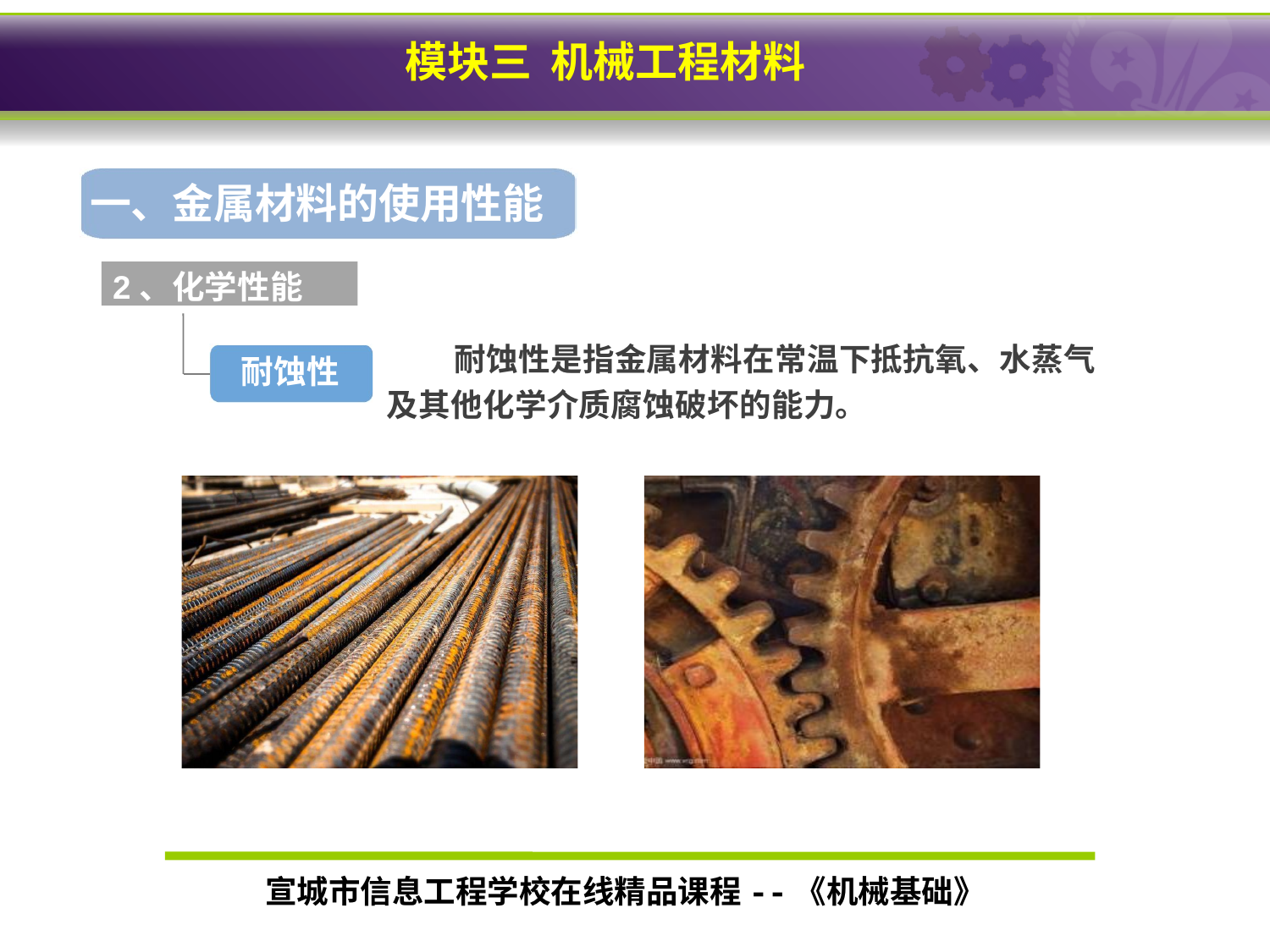

一、金属材料的使用性能
2、化学性能

耐蚀性是指金属材料在常温下抵抗氧、水蒸气及其他化学介质腐蚀破坏的能力。

耐蚀性